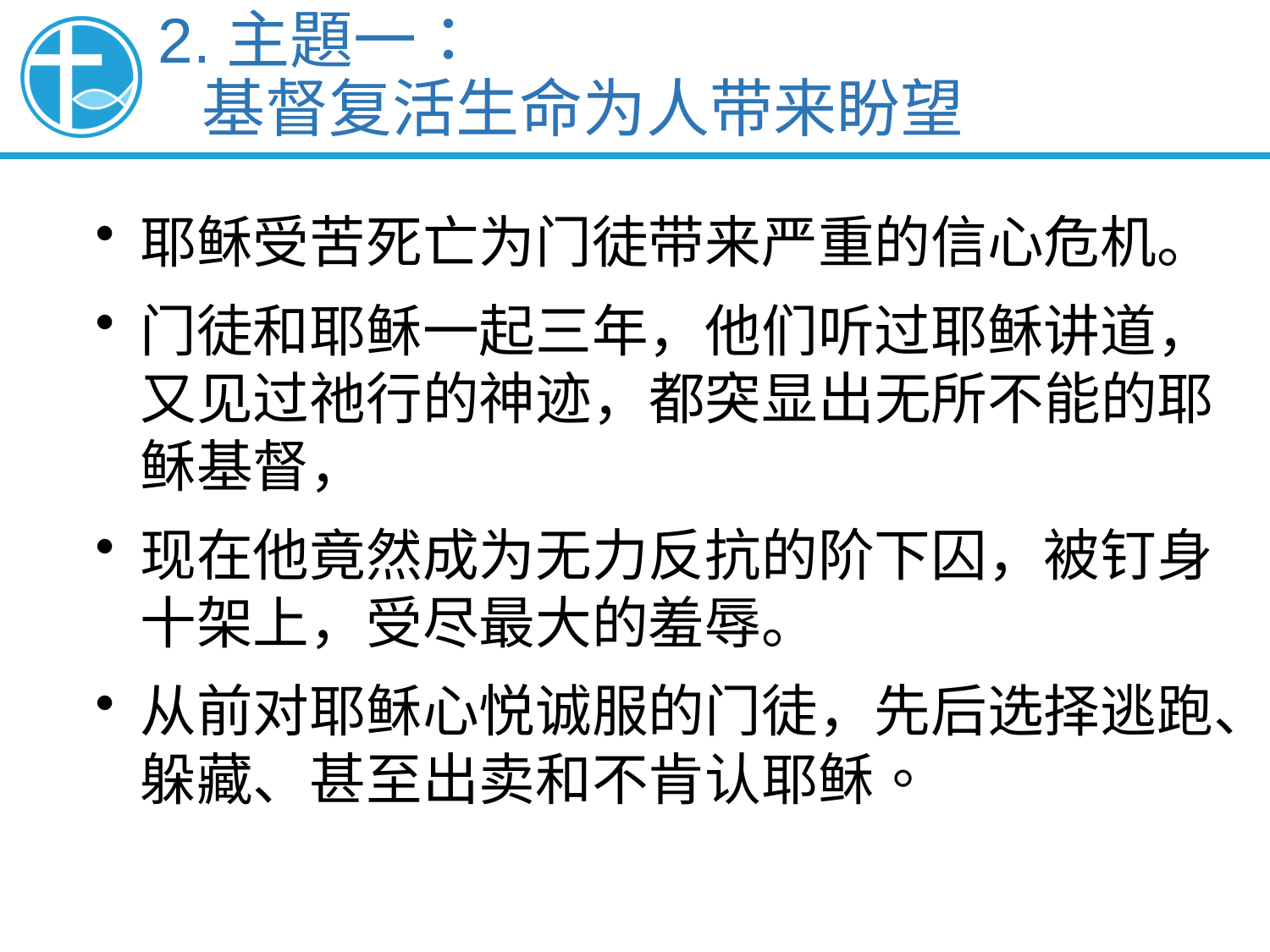

2.主題一：
  基督复活生命为人带来盼望
耶稣受苦死亡为门徒带来严重的信心危机。
门徒和耶稣一起三年，他们听过耶稣讲道，又见过祂行的神迹，都突显出无所不能的耶稣基督，
现在他竟然成为无力反抗的阶下囚，被钉身十架上，受尽最大的羞辱。
从前对耶稣心悦诚服的门徒，先后选择逃跑、躲藏、甚至出卖和不肯认耶稣。